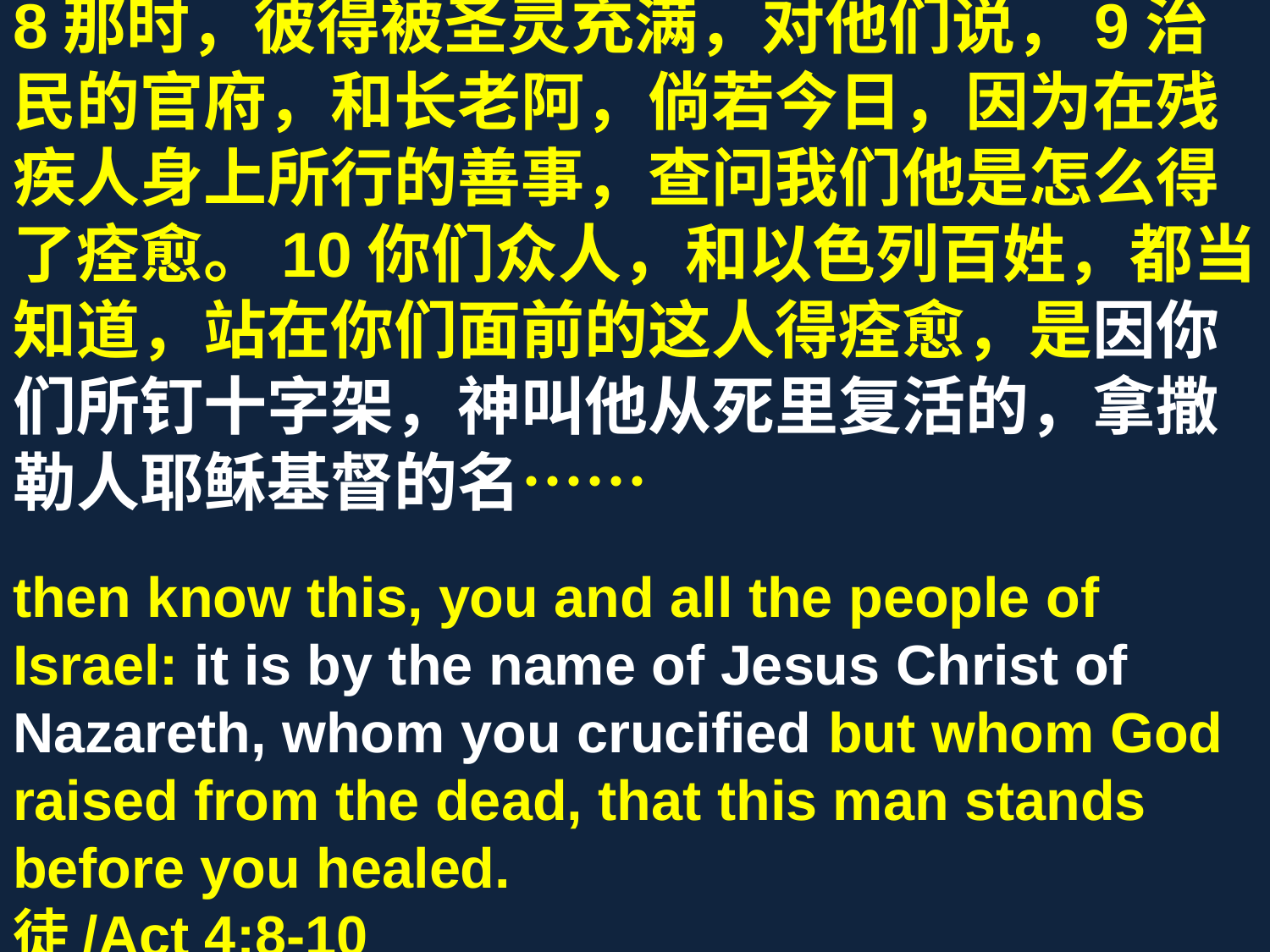

8那时，彼得被圣灵充满，对他们说，9治民的官府，和长老阿，倘若今日，因为在残疾人身上所行的善事，查问我们他是怎么得了痊愈。10你们众人，和以色列百姓，都当知道，站在你们面前的这人得痊愈，是因你们所钉十字架，神叫他从死里复活的，拿撒勒人耶稣基督的名……
then know this, you and all the people of Israel: it is by the name of Jesus Christ of Nazareth, whom you crucified but whom God raised from the dead, that this man stands before you healed.                                      徒/Act 4:8-10